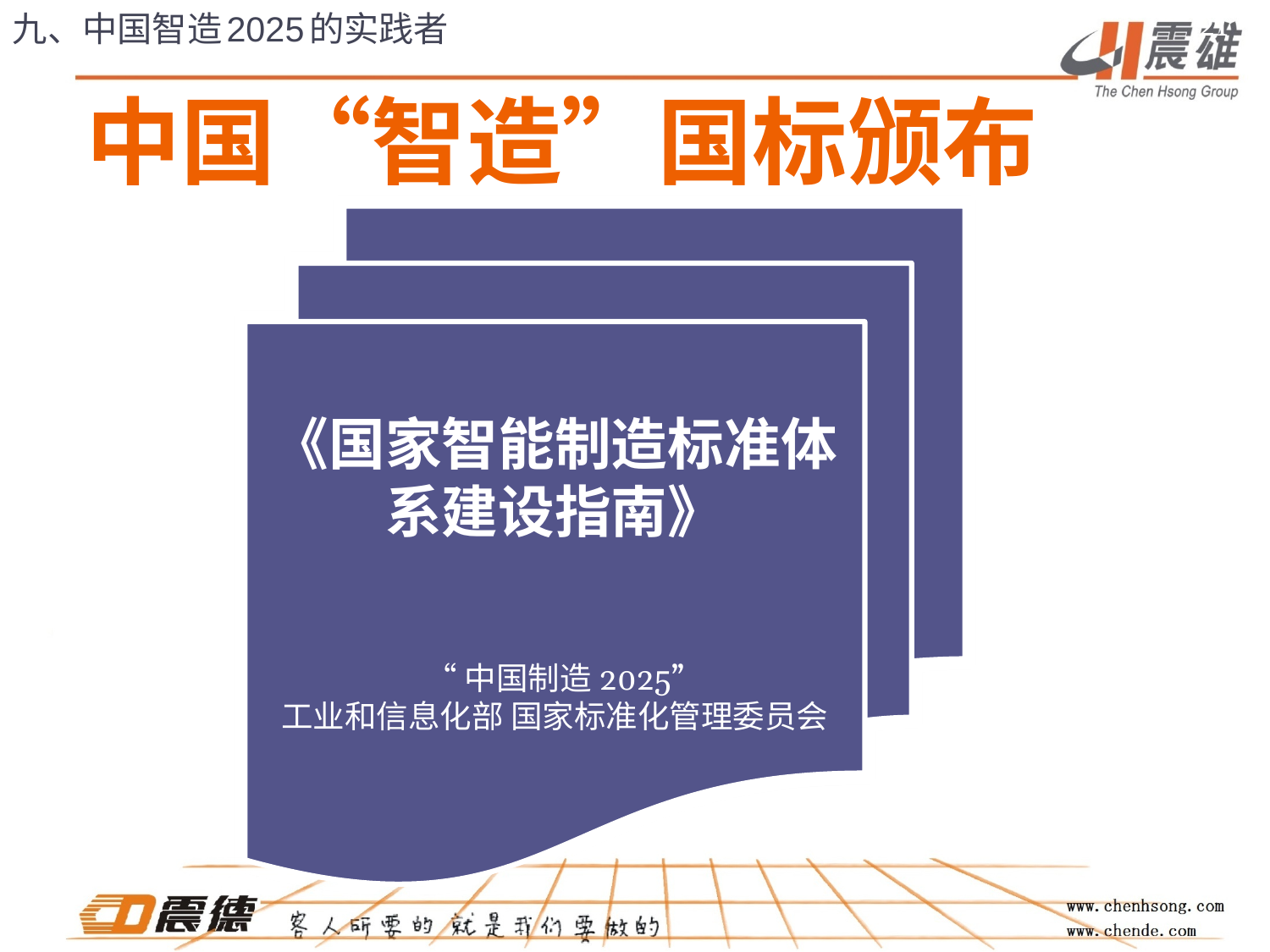

九、中国智造2025的实践者

21
中国“智造”国标颁布
《国家智能制造标准体系建设指南》

“中国制造2025”
工业和信息化部 国家标准化管理委员会